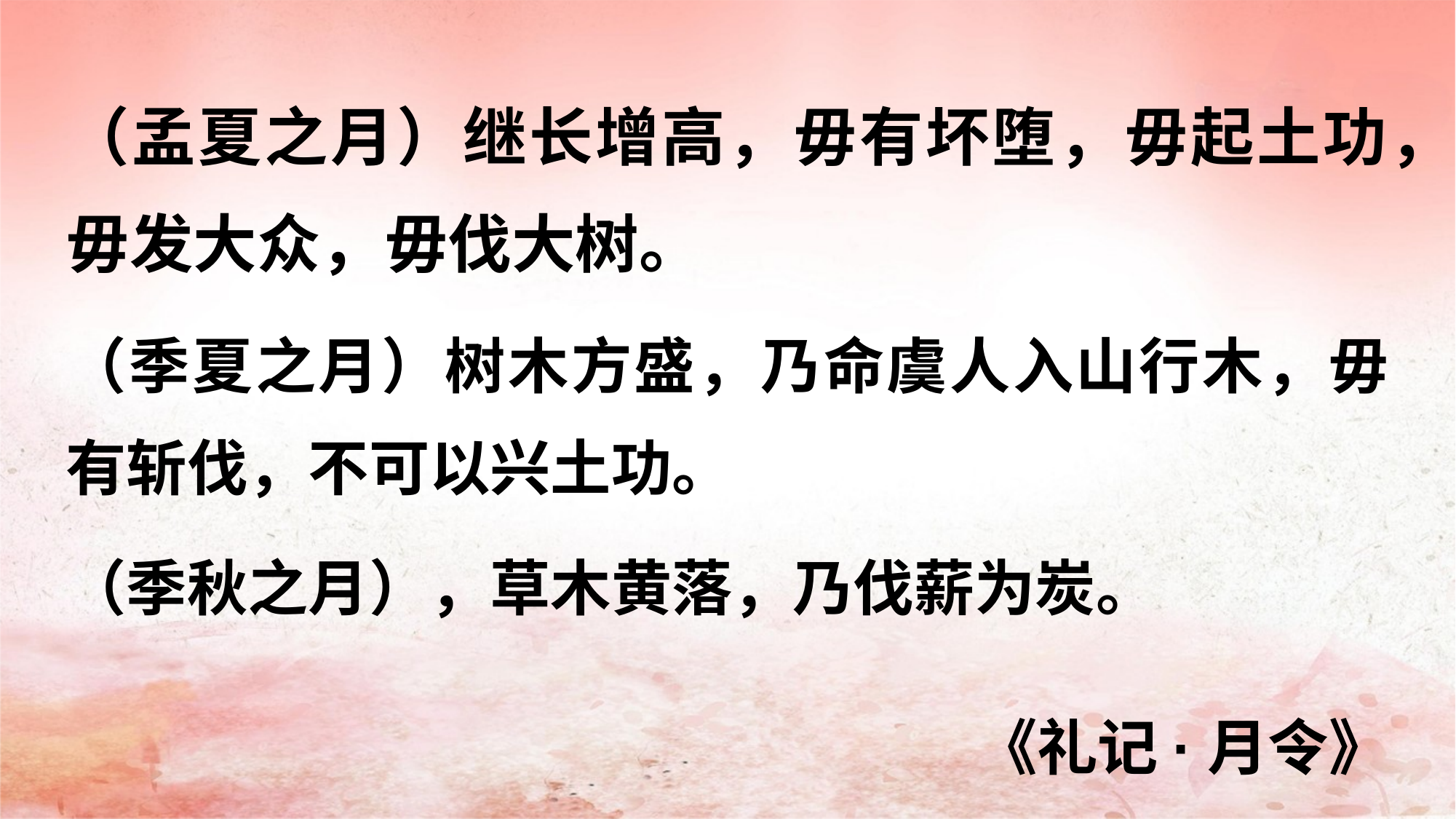

（孟夏之月）继长增高，毋有坏堕，毋起土功，毋发大众，毋伐大树。
（季夏之月）树木方盛，乃命虞人入山行木，毋有斩伐，不可以兴土功。
（季秋之月），草木黄落，乃伐薪为炭。
《礼记·月令》